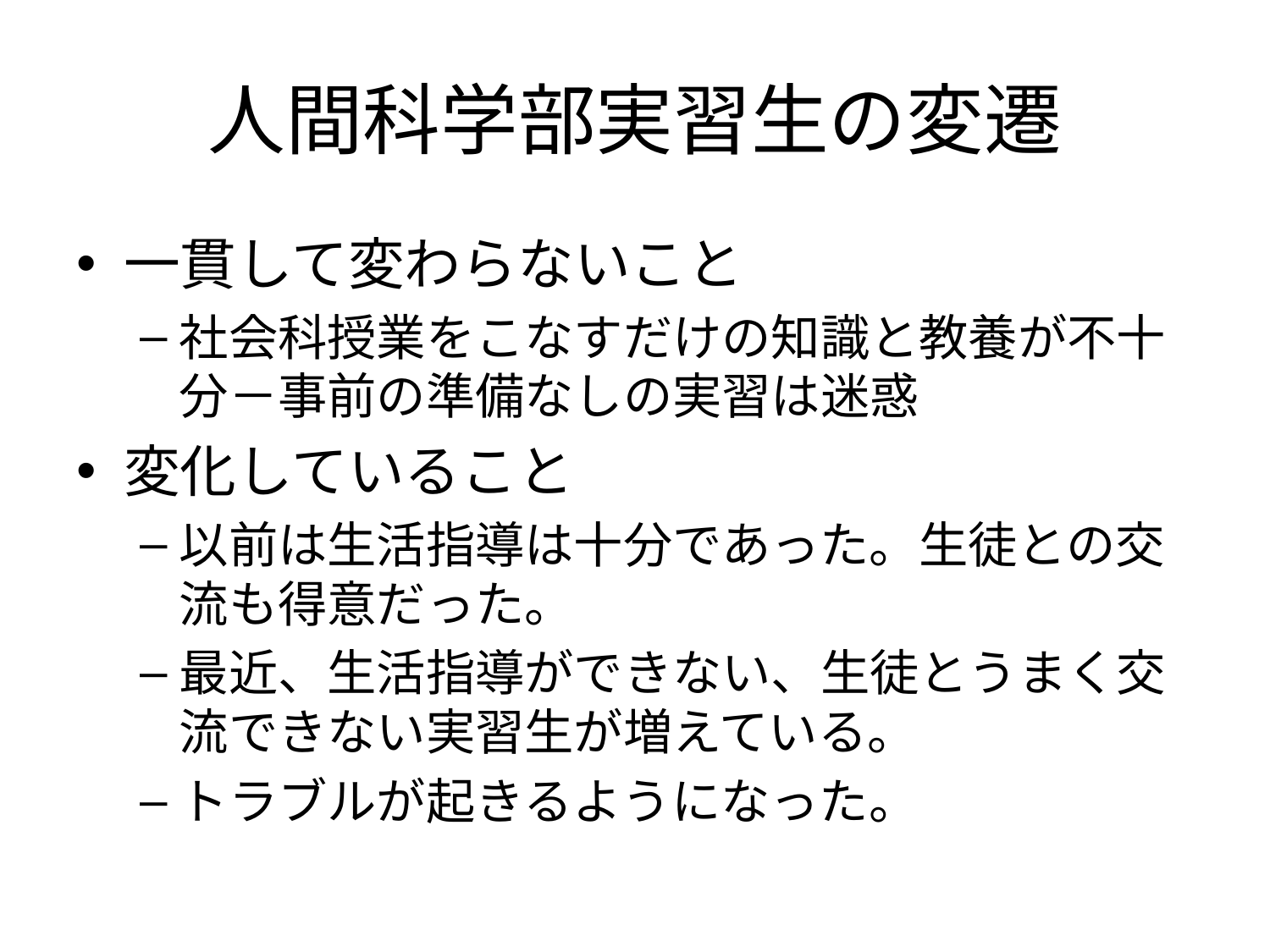

# 人間科学部実習生の変遷
一貫して変わらないこと
社会科授業をこなすだけの知識と教養が不十分－事前の準備なしの実習は迷惑
変化していること
以前は生活指導は十分であった。生徒との交流も得意だった。
最近、生活指導ができない、生徒とうまく交流できない実習生が増えている。
トラブルが起きるようになった。